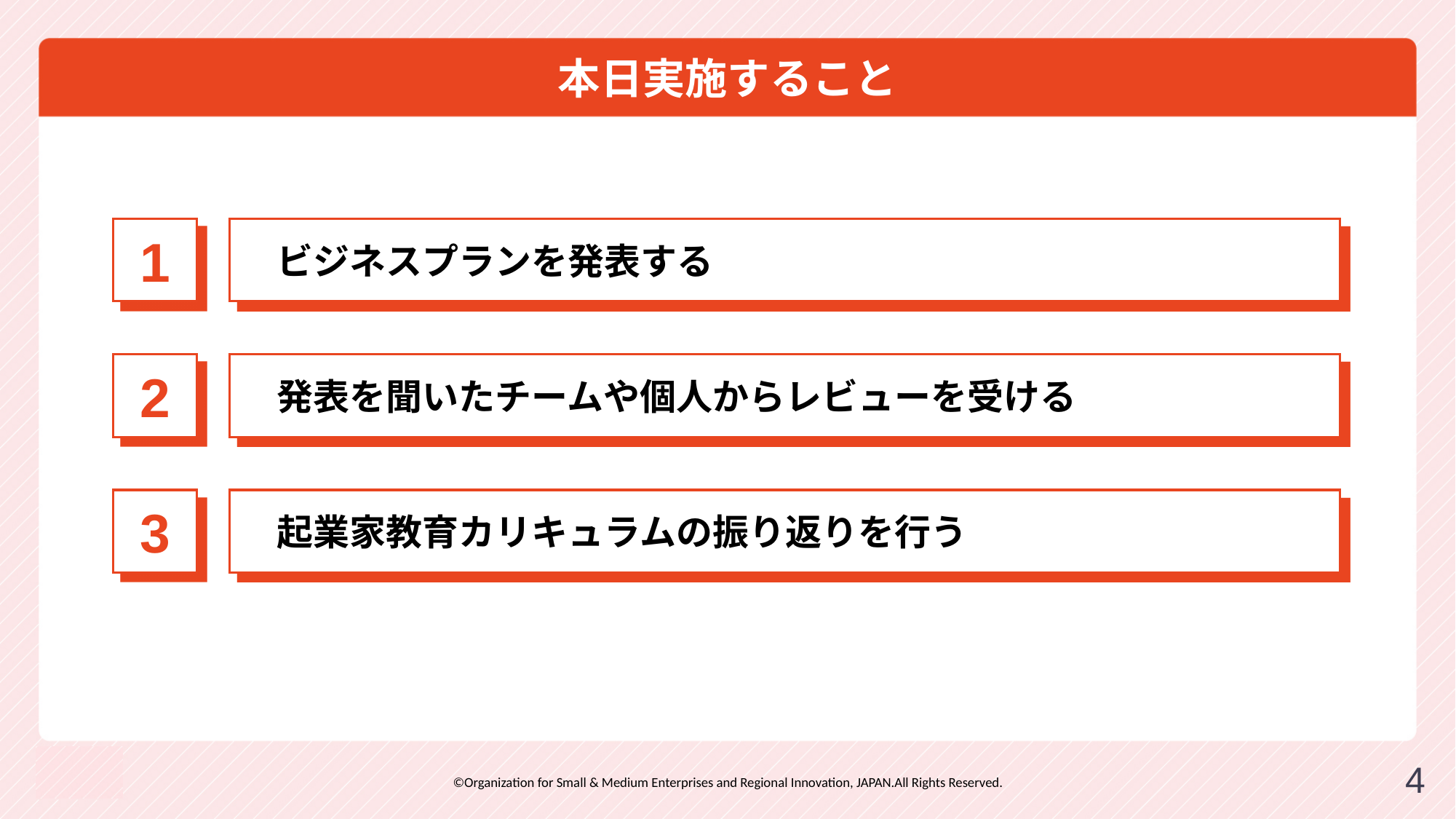

# 本日実施すること
1
　ビジネスプランを発表する
2
　発表を聞いたチームや個人からレビューを受ける
3
　起業家教育カリキュラムの振り返りを行う